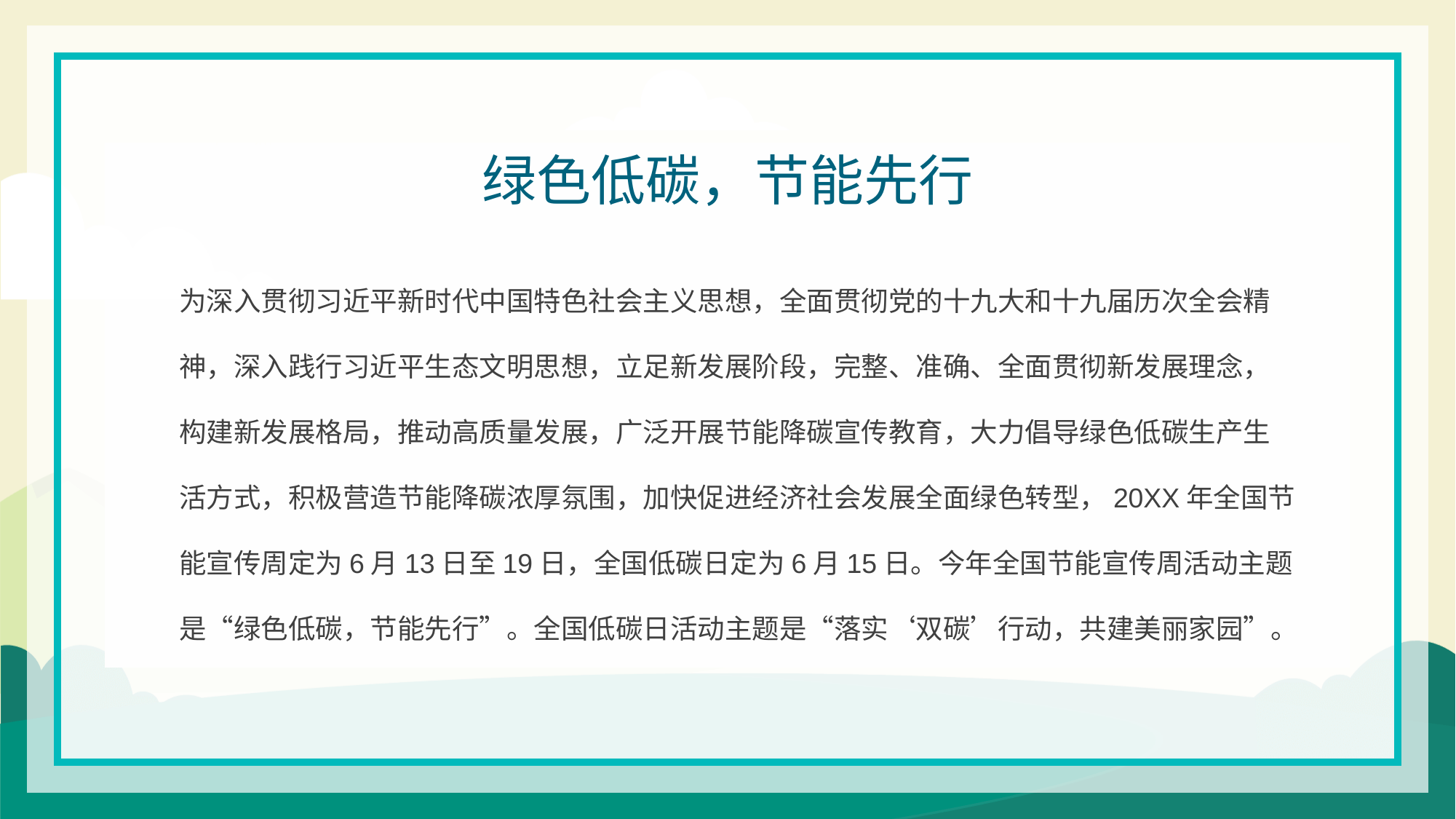

https://www.ypppt.com/
绿色低碳，节能先行

为深入贯彻习近平新时代中国特色社会主义思想，全面贯彻党的十九大和十九届历次全会精神，深入践行习近平生态文明思想，立足新发展阶段，完整、准确、全面贯彻新发展理念，构建新发展格局，推动高质量发展，广泛开展节能降碳宣传教育，大力倡导绿色低碳生产生活方式，积极营造节能降碳浓厚氛围，加快促进经济社会发展全面绿色转型，20XX年全国节能宣传周定为6月13日至19日，全国低碳日定为6月15日。今年全国节能宣传周活动主题是“绿色低碳，节能先行”。全国低碳日活动主题是“落实‘双碳’行动，共建美丽家园”。